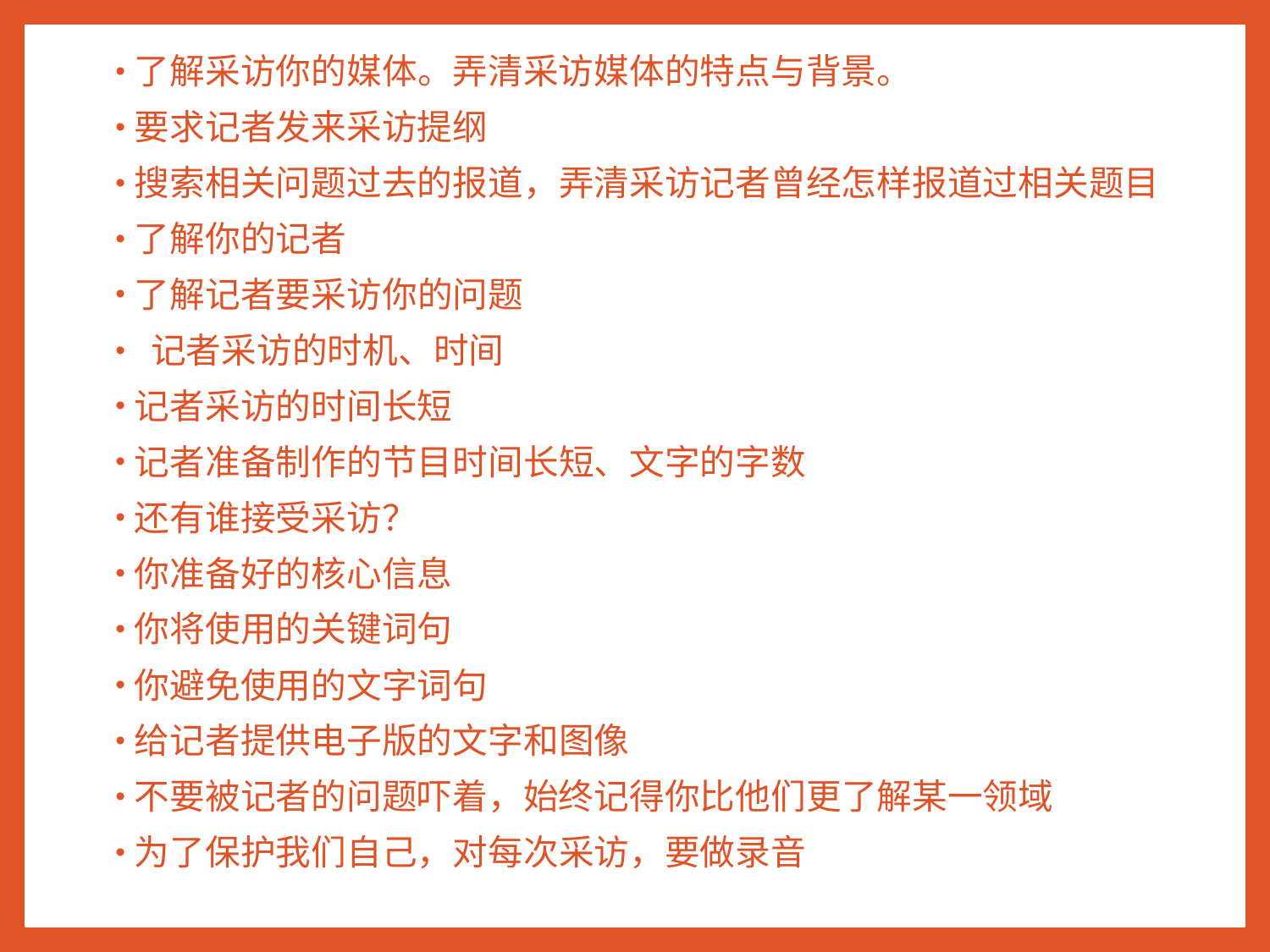

了解采访你的媒体。弄清采访媒体的特点与背景。
要求记者发来采访提纲
搜索相关问题过去的报道，弄清采访记者曾经怎样报道过相关题目
了解你的记者
了解记者要采访你的问题
 记者采访的时机、时间
记者采访的时间长短
记者准备制作的节目时间长短、文字的字数
还有谁接受采访？
你准备好的核心信息
你将使用的关键词句
你避免使用的文字词句
给记者提供电子版的文字和图像
不要被记者的问题吓着，始终记得你比他们更了解某一领域
为了保护我们自己，对每次采访，要做录音